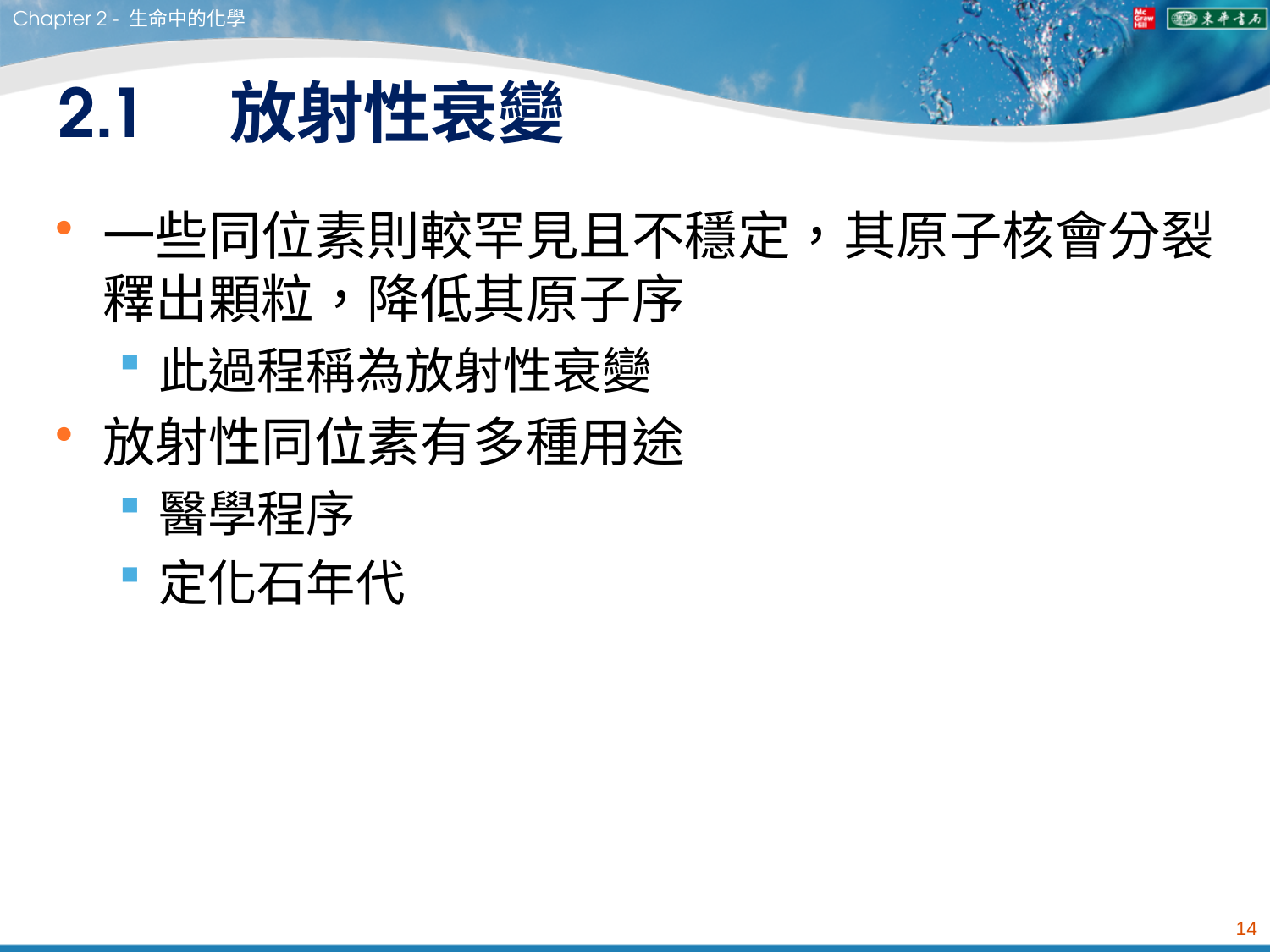

Chapter 2 - 生命中的化學
# 2.1　放射性衰變
一些同位素則較罕見且不穩定，其原子核會分裂釋出顆粒，降低其原子序
此過程稱為放射性衰變
放射性同位素有多種用途
醫學程序
定化石年代
14